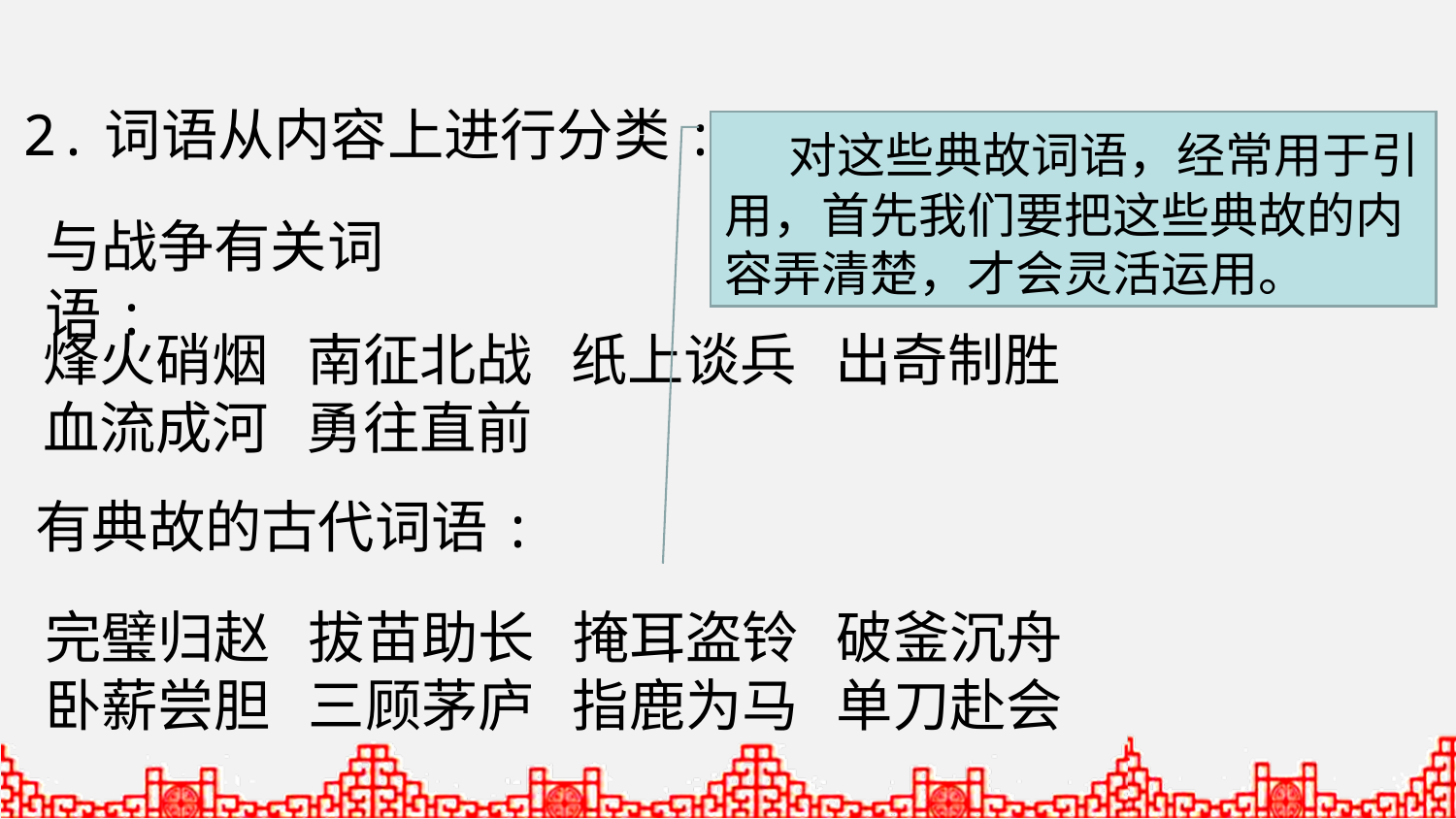

2.词语从内容上进行分类:
    对这些典故词语，经常用于引用，首先我们要把这些典故的内容弄清楚，才会灵活运用。
与战争有关词语:
烽火硝烟   南征北战   纸上谈兵   出奇制胜
血流成河   勇往直前
有典故的古代词语:
完璧归赵   拔苗助长   掩耳盗铃   破釜沉舟
卧薪尝胆   三顾茅庐   指鹿为马   单刀赴会